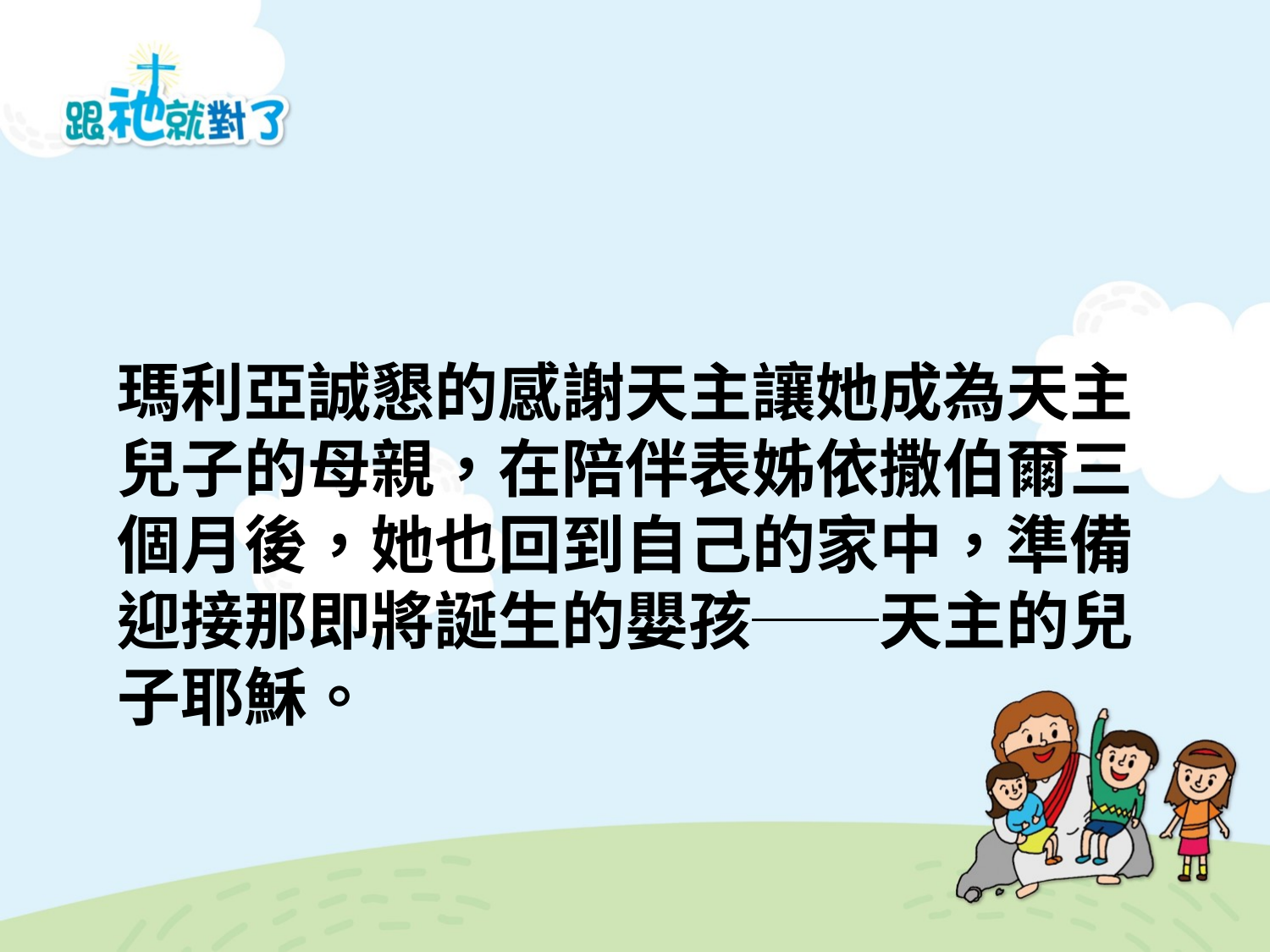

瑪利亞誠懇的感謝天主讓她成為天主兒子的母親，在陪伴表姊依撒伯爾三個月後，她也回到自己的家中，準備迎接那即將誕生的嬰孩──天主的兒子耶穌。